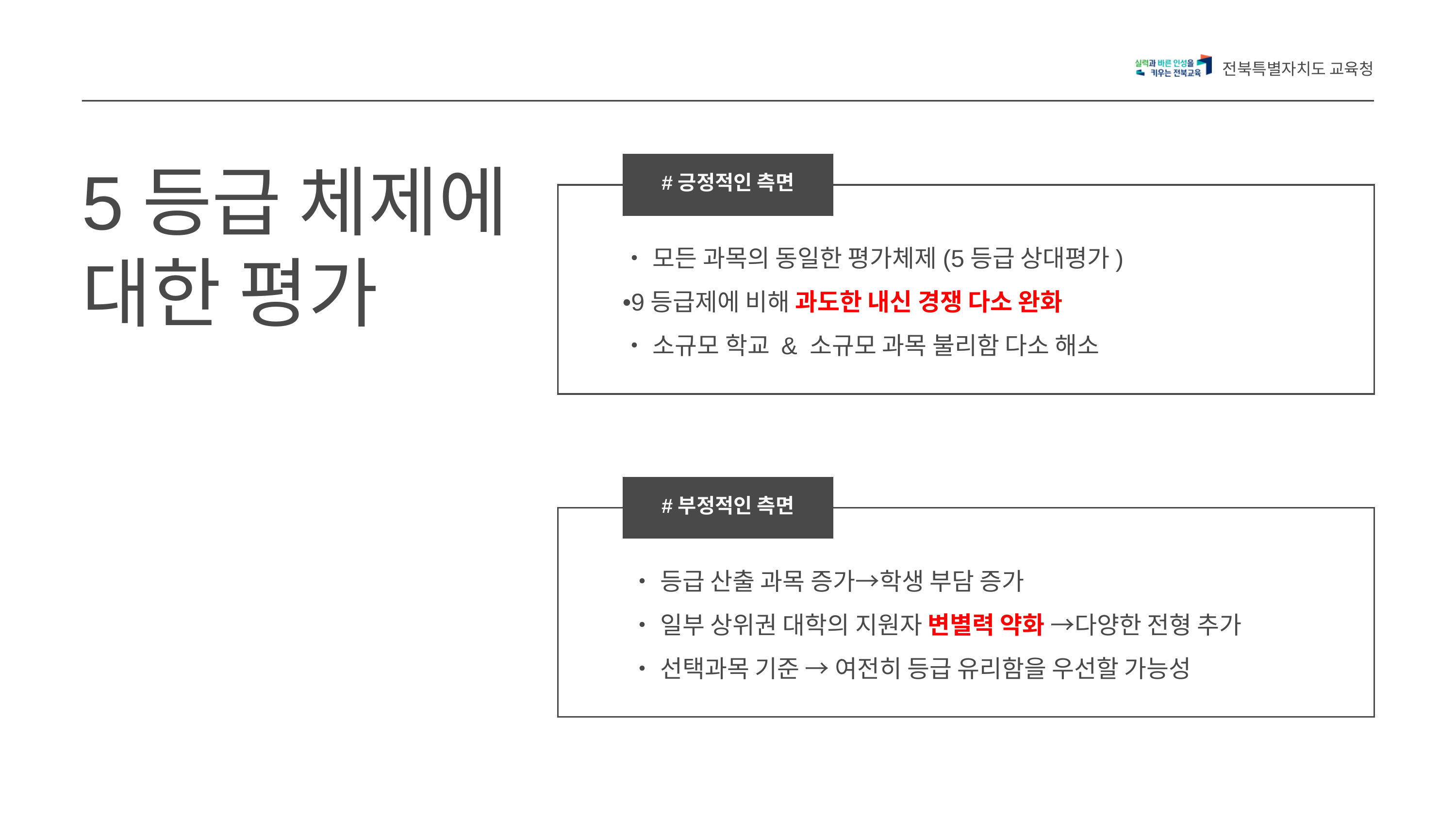

전북특별자치도 교육청

5등급 체제에 대한 평가

#긍정적인 측면

•모든 과목의 동일한 평가체제(5등급 상대평가)
•9등급제에 비해 과도한 내신 경쟁 다소 완화
•소규모 학교 & 소규모 과목 불리함 다소 해소

#부정적인 측면

•등급 산출 과목 증가→학생 부담 증가
•일부 상위권 대학의 지원자 변별력 약화 →다양한 전형 추가
•선택과목 기준 → 여전히 등급 유리함을 우선할 가능성